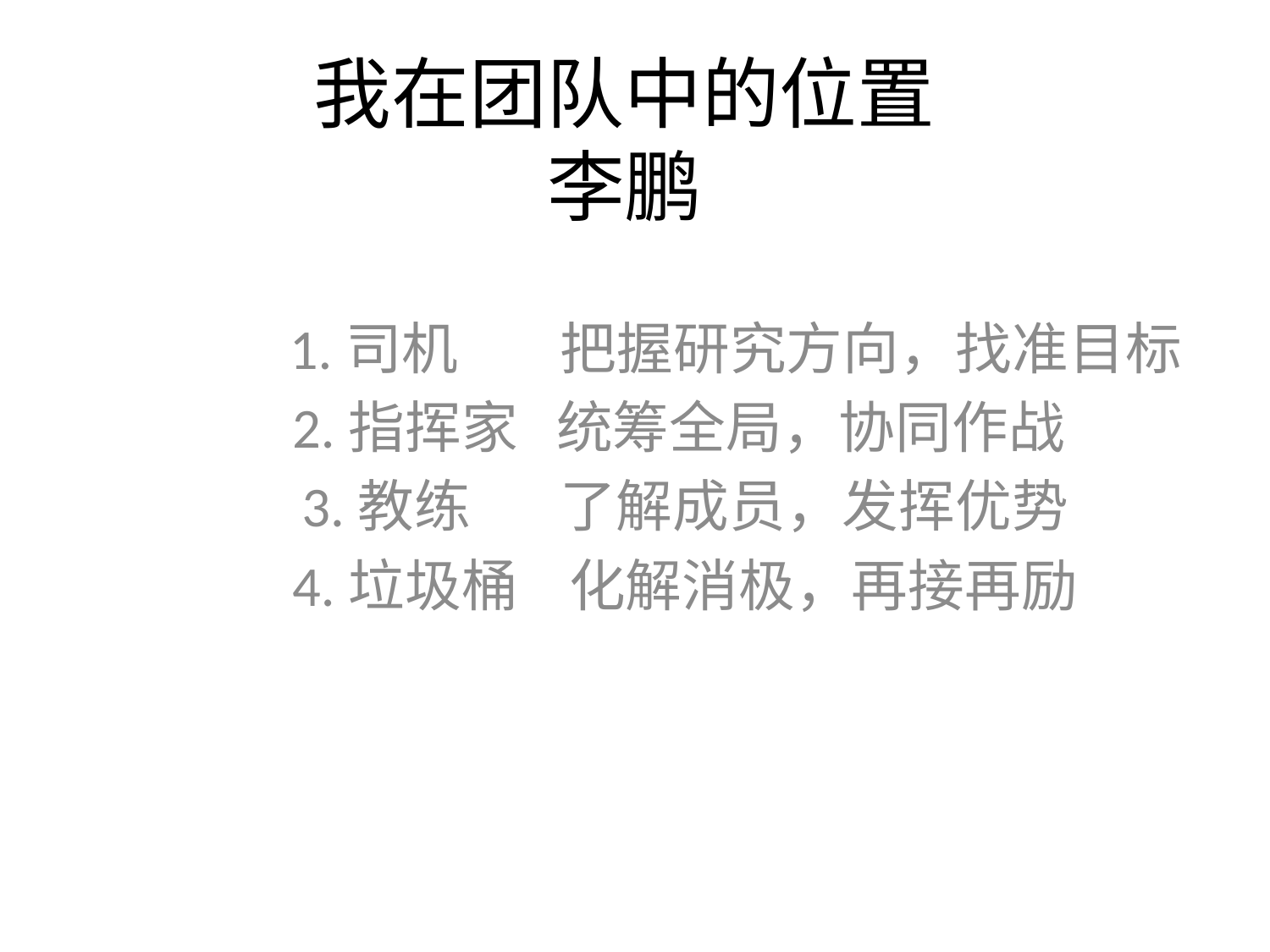

# 我在团队中的位置 李鹏
        1.司机        把握研究方向，找准目标
2.指挥家   统筹全局，协同作战
3.教练       了解成员，发挥优势
 4.垃圾桶    化解消极，再接再励